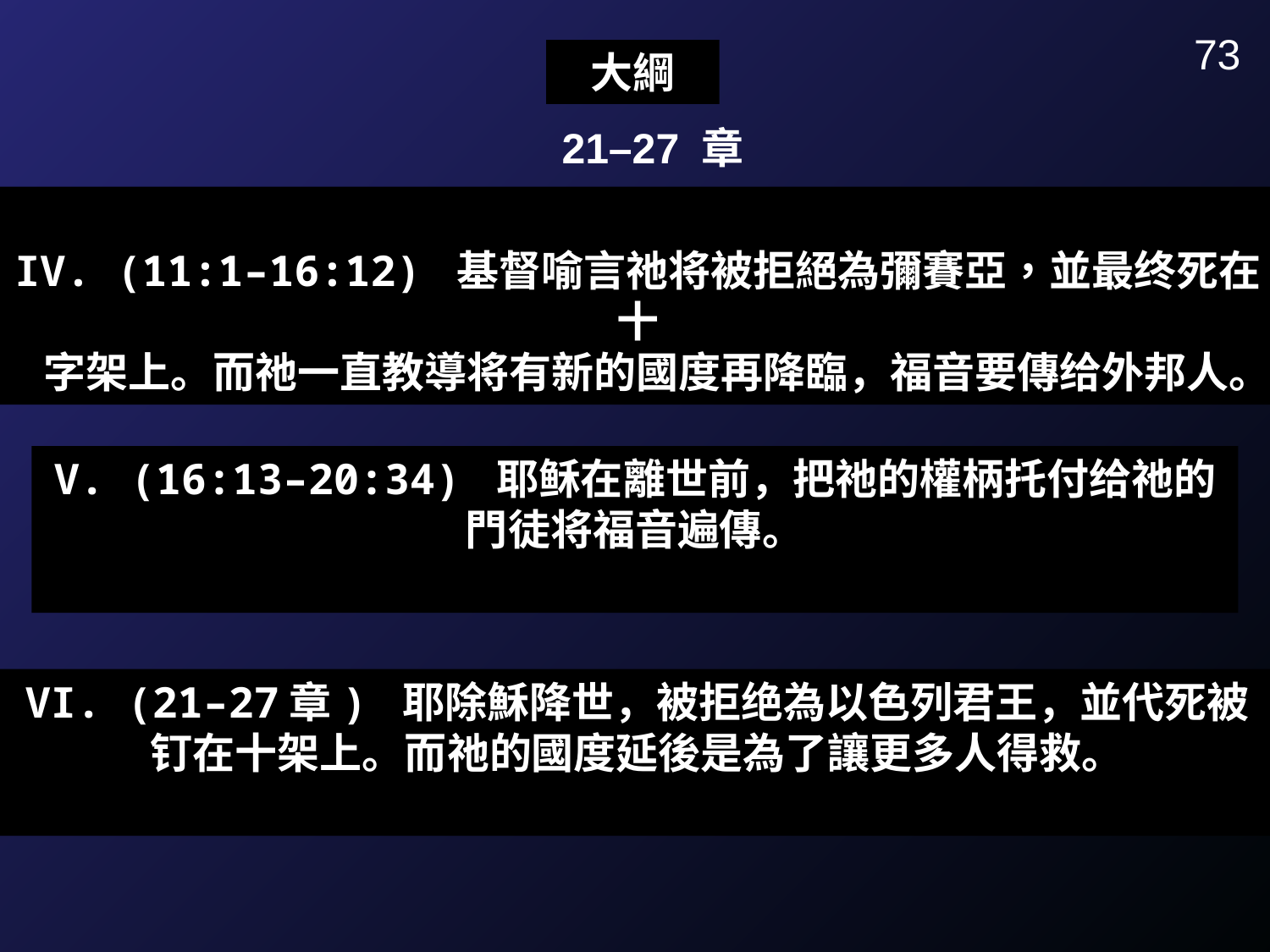

73
大綱
                                        21–27 章

IV. (11:1–16:12) 基督喻言祂将被拒絕為彌賽亞，並最终死在十
   字架上。而祂一直教導将有新的國度再降臨，福音要傳给外邦人。

V. (16:13–20:34) 耶稣在離世前，把祂的權柄托付给祂的門徒将福音遍傳。

VI. (21–27章) 耶除穌降世，被拒绝為以色列君王，並代死被钉在十架上。而祂的國度延後是為了讓更多人得救。